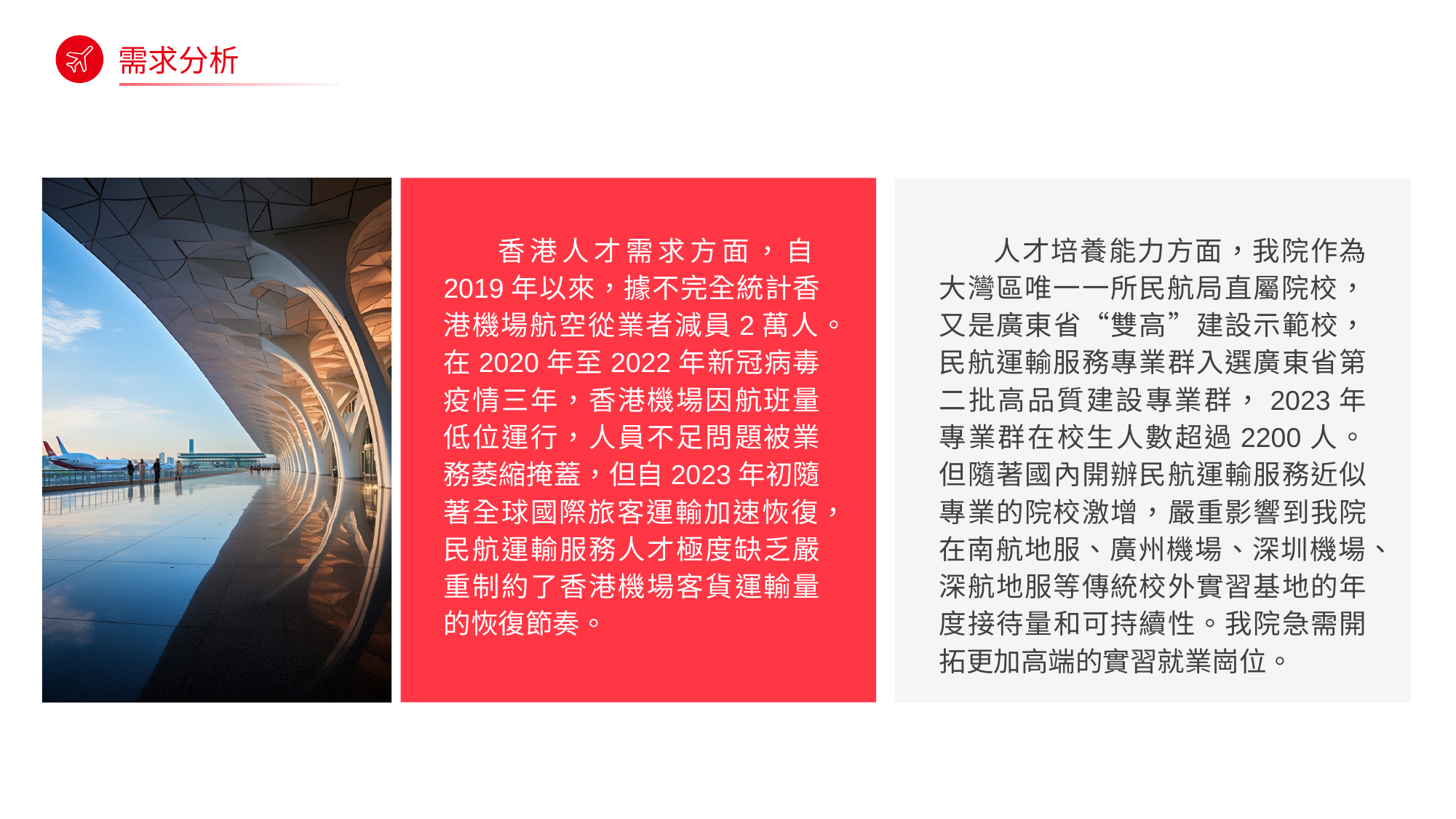

# 需求分析

香港人才需求方面，自2019年以來，據不完全統計香港機場航空從業者減員2萬人。在2020年至2022年新冠病毒疫情三年，香港機場因航班量低位運行，人員不足問題被業務萎縮掩蓋，但自2023年初隨著全球國際旅客運輸加速恢復，民航運輸服務人才極度缺乏嚴重制約了香港機場客貨運輸量的恢復節奏。
人才培養能力方面，我院作為大灣區唯一一所民航局直屬院校，又是廣東省“雙高”建設示範校，民航運輸服務專業群入選廣東省第二批高品質建設專業群，2023年專業群在校生人數超過2200人。但隨著國內開辦民航運輸服務近似專業的院校激增，嚴重影響到我院在南航地服、廣州機場、深圳機場、深航地服等傳統校外實習基地的年度接待量和可持續性。我院急需開拓更加高端的實習就業崗位。